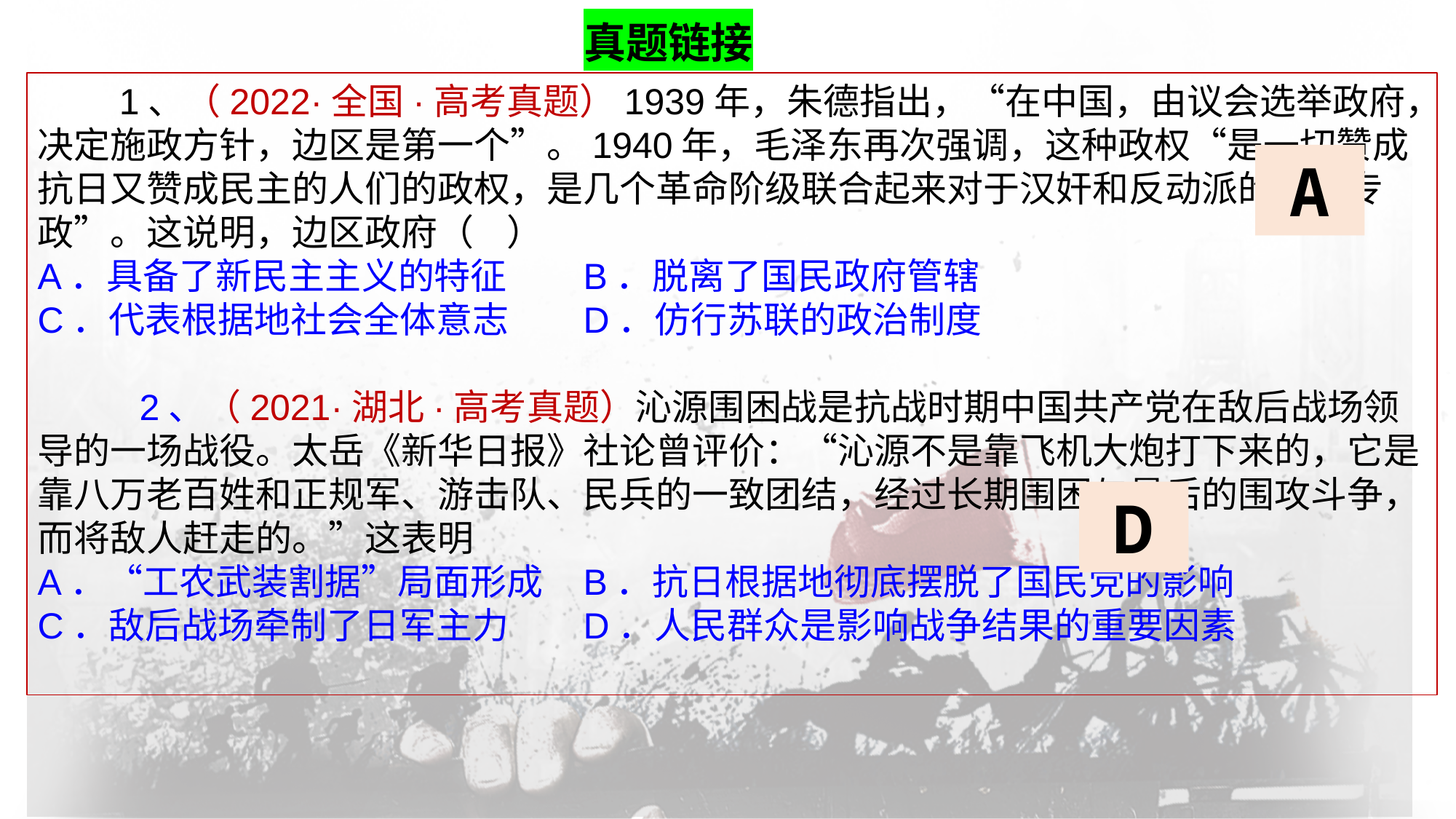

真题链接
        1、（2022·全国·高考真题）1939年，朱德指出，“在中国，由议会选举政府，决定施政方针，边区是第一个”。1940年，毛泽东再次强调，这种政权“是一切赞成抗日又赞成民主的人们的政权，是几个革命阶级联合起来对于汉奸和反动派的民主专政”。这说明，边区政府（    ）
A．具备了新民主主义的特征	B．脱离了国民政府管辖
C．代表根据地社会全体意志	D．仿行苏联的政治制度

          2、（2021·湖北·高考真题）沁源围困战是抗战时期中国共产党在敌后战场领导的一场战役。太岳《新华日报》社论曾评价：“沁源不是靠飞机大炮打下来的，它是靠八万老百姓和正规军、游击队、民兵的一致团结，经过长期围困与最后的围攻斗争，而将敌人赶走的。”这表明
A．“工农武装割据”局面形成	B．抗日根据地彻底摆脱了国民党的影响
C．敌后战场牵制了日军主力	D．人民群众是影响战争结果的重要因素

A
D